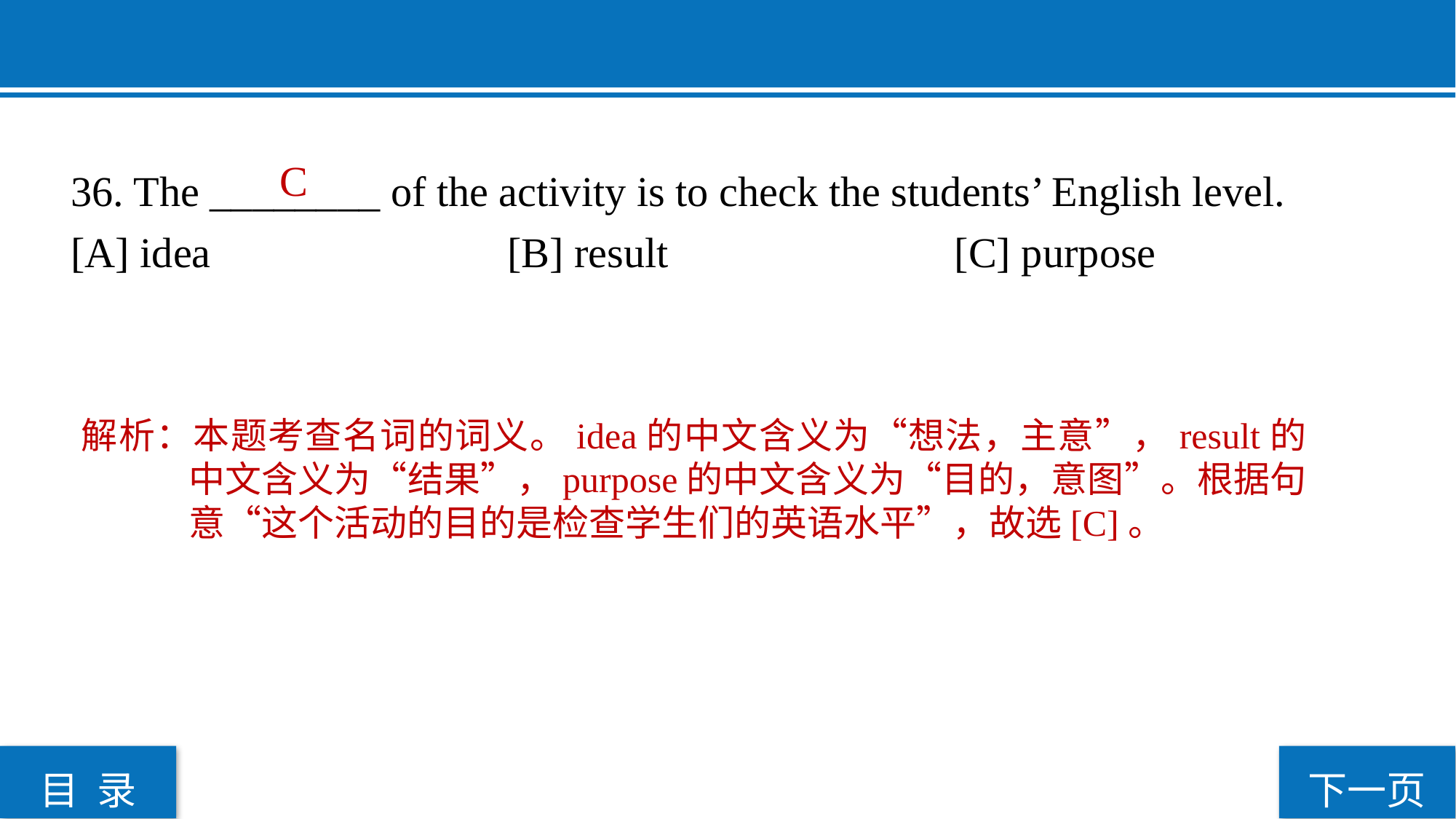

C
36. The ________ of the activity is to check the students’ English level.
[A] idea 			[B] result			 [C] purpose
解析：本题考查名词的词义。idea的中文含义为“想法，主意”，result的中文含义为“结果”，purpose的中文含义为“目的，意图”。根据句意“这个活动的目的是检查学生们的英语水平”，故选[C]。